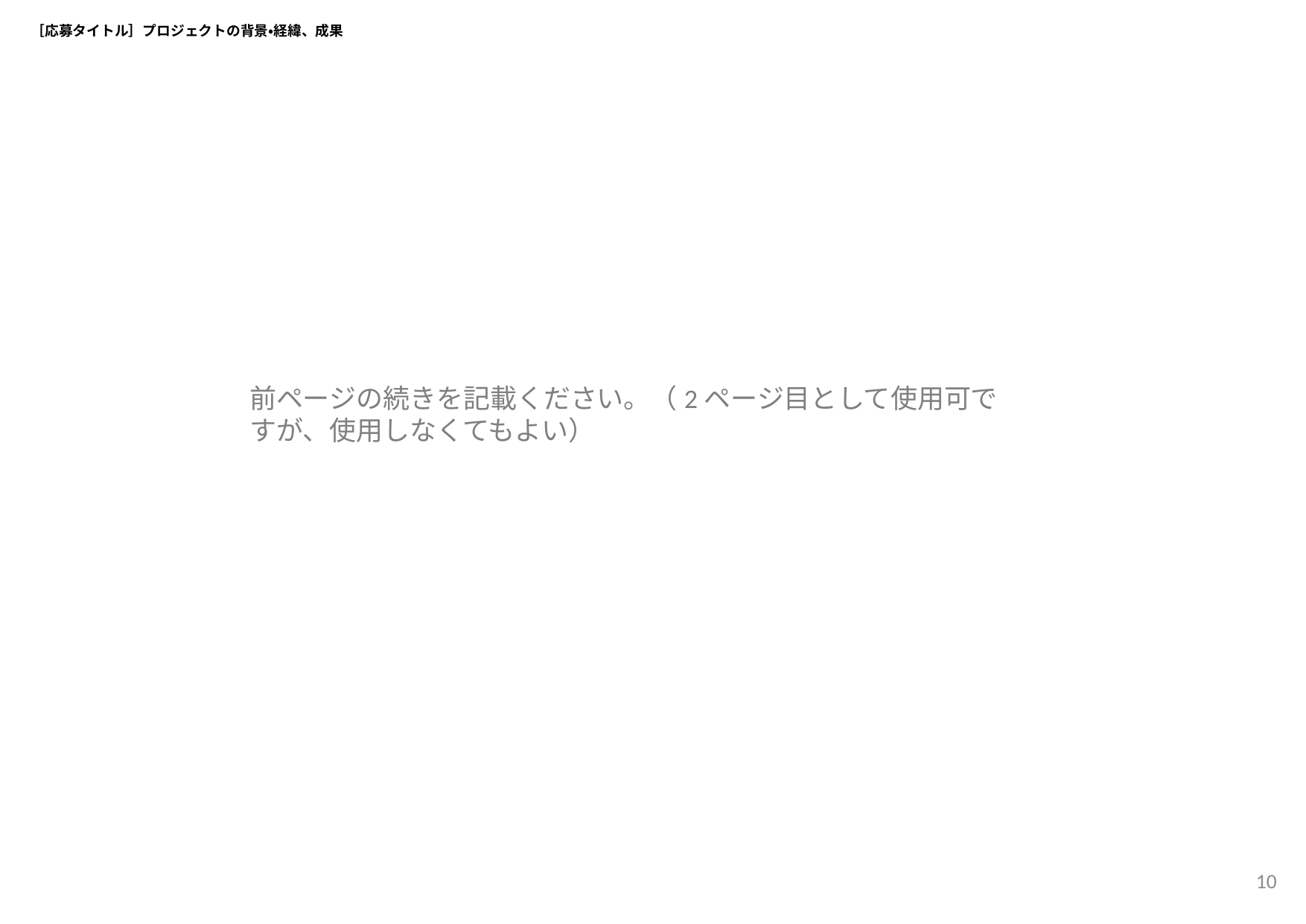

# ［応募タイトル］プロジェクトの背景・経緯、成果
前ページの続きを記載ください。（2ページ目として使用可ですが、使用しなくてもよい）
10